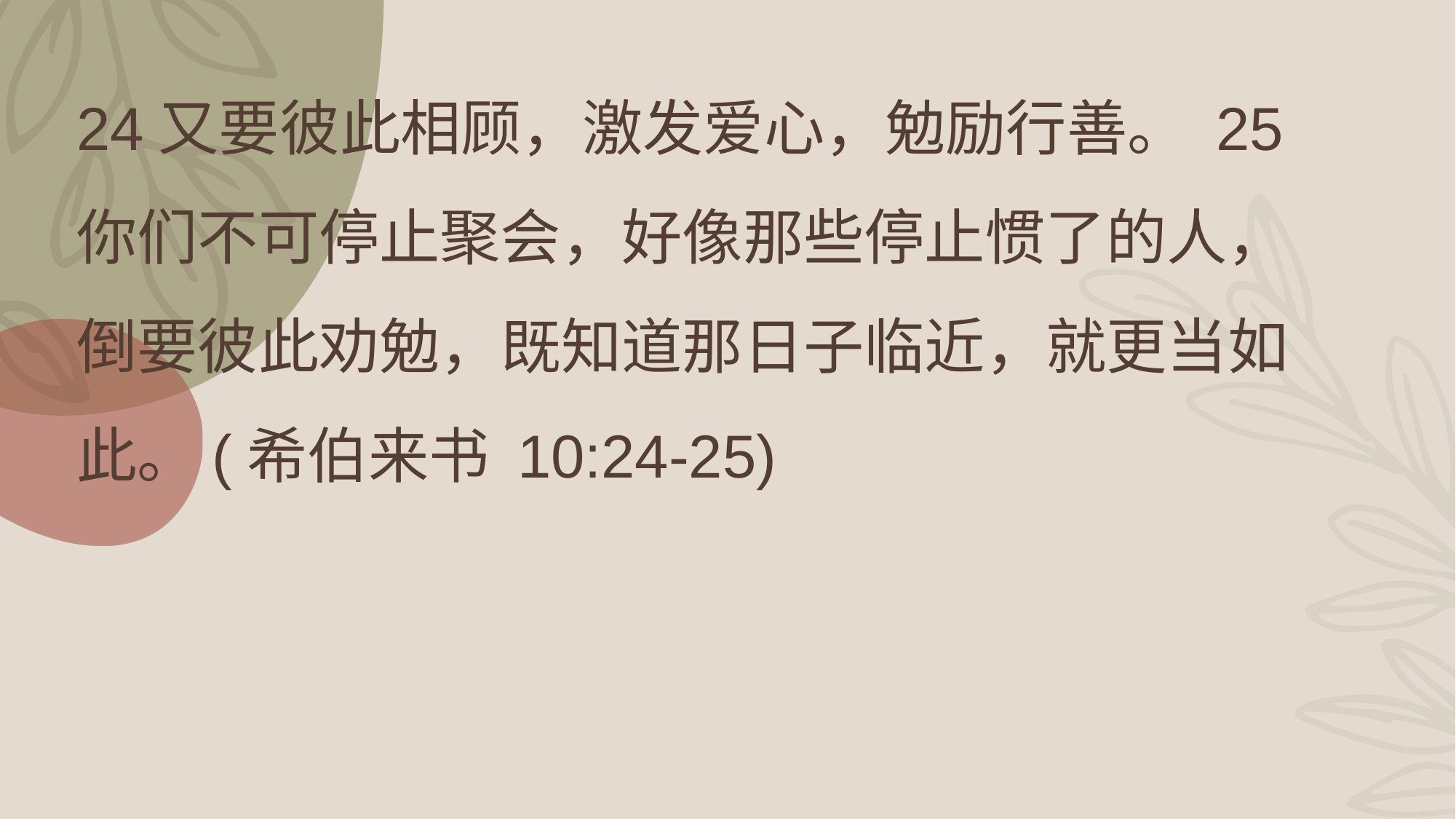

24又要彼此相顾，激发爱心，勉励行善。 25你们不可停止聚会，好像那些停止惯了的人，倒要彼此劝勉，既知道那日子临近，就更当如此。(希伯来书 10:24-25)